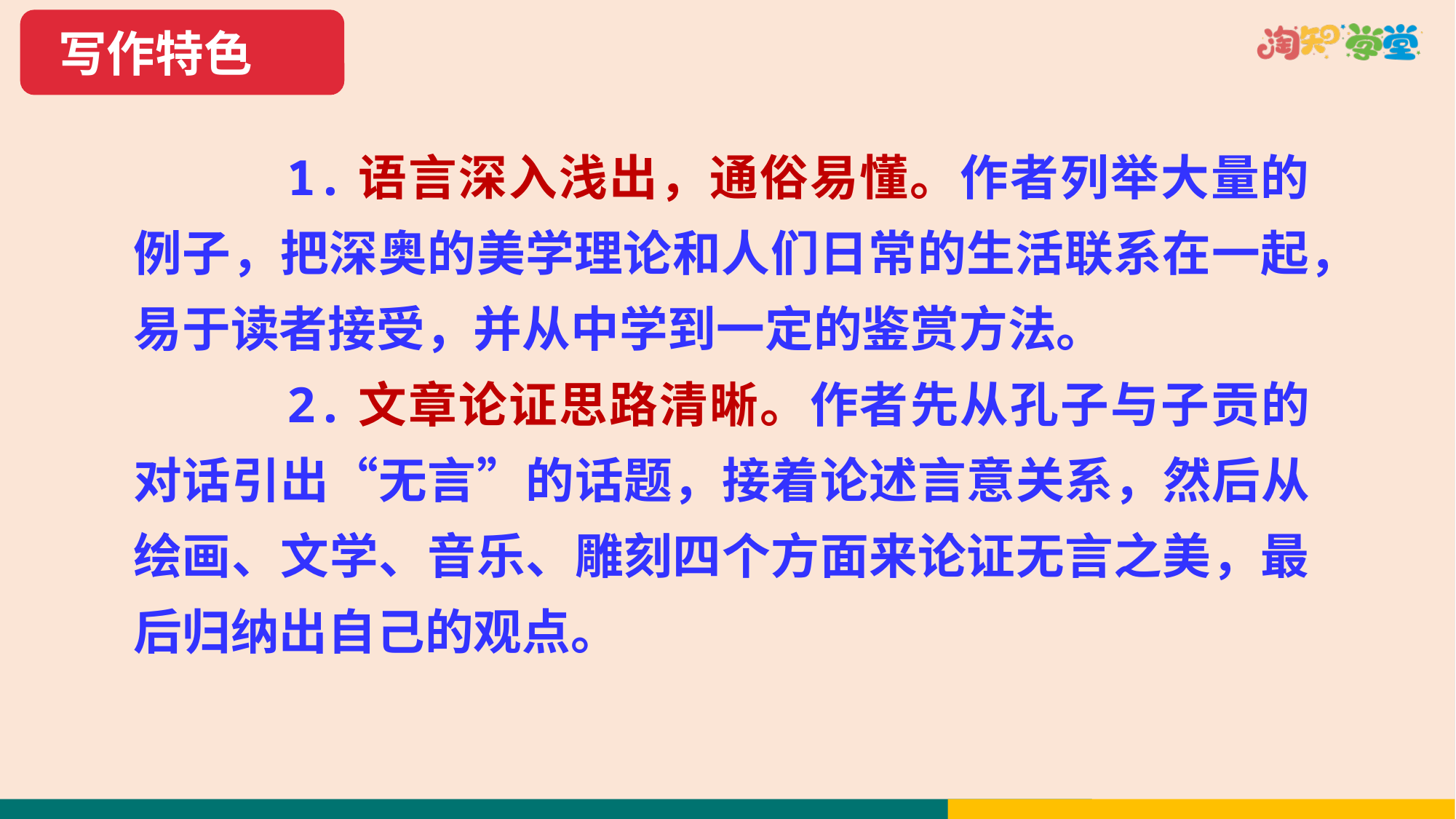

写作特色
     1.语言深入浅出，通俗易懂。作者列举大量的例子，把深奥的美学理论和人们日常的生活联系在一起，易于读者接受，并从中学到一定的鉴赏方法。
     2.文章论证思路清晰。作者先从孔子与子贡的对话引出“无言”的话题，接着论述言意关系，然后从绘画、文学、音乐、雕刻四个方面来论证无言之美，最后归纳出自己的观点。